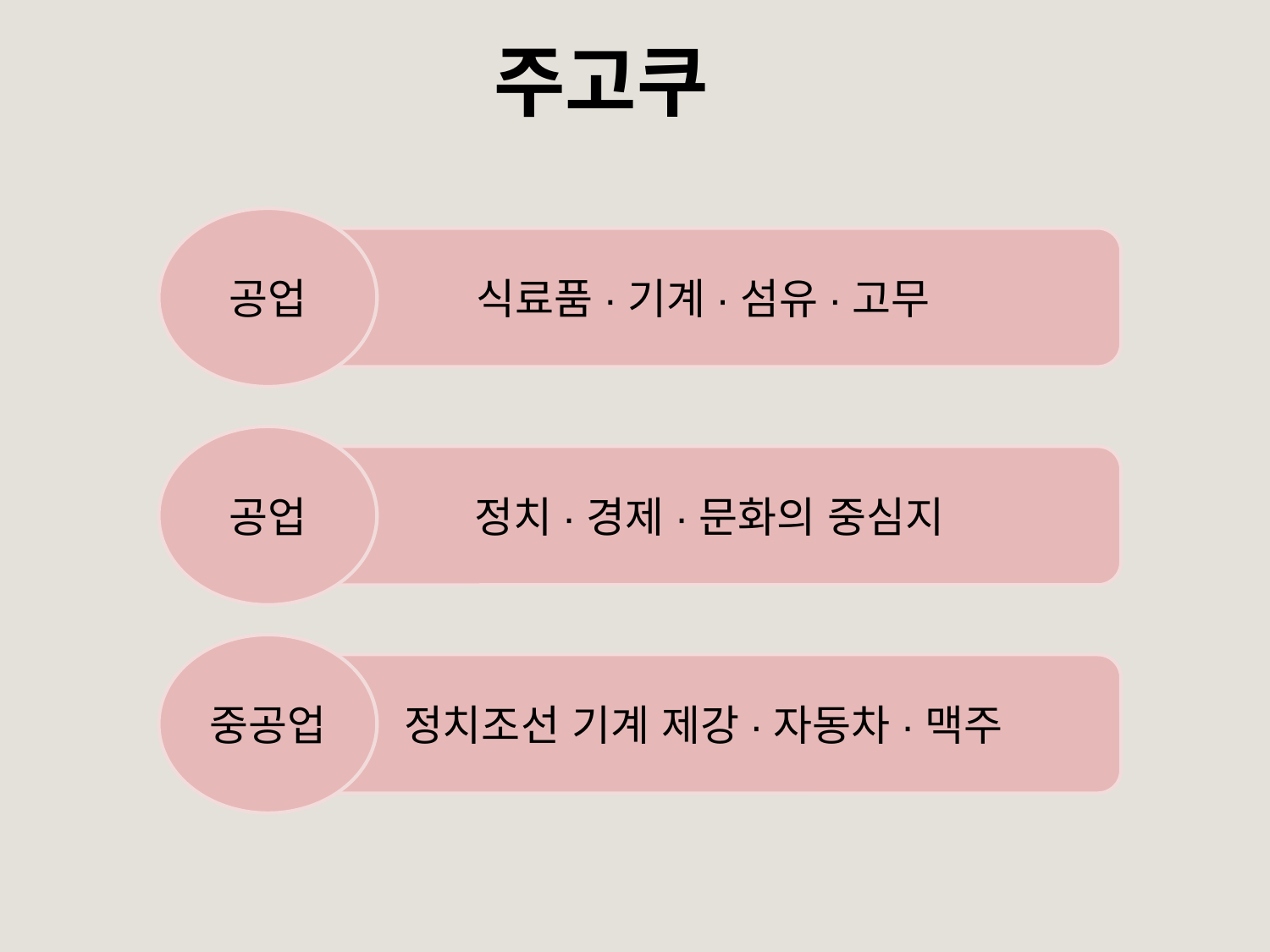

# 주고쿠
공업
식료품·기계·섬유·고무
공업
정치·경제·문화의 중심지
중공업
정치조선 기계 제강·자동차·맥주